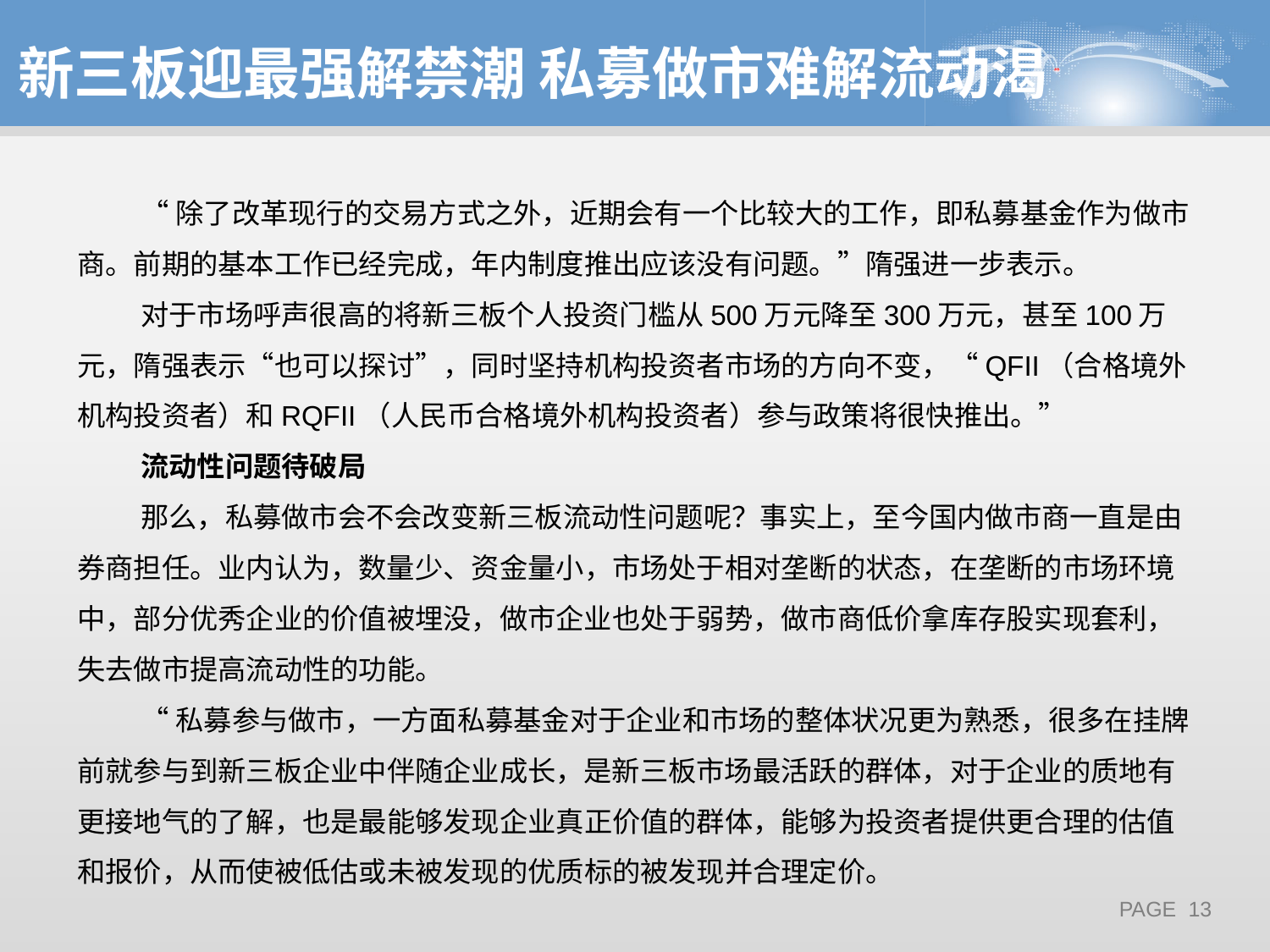

新三板迎最强解禁潮 私募做市难解流动渴
“除了改革现行的交易方式之外，近期会有一个比较大的工作，即私募基金作为做市商。前期的基本工作已经完成，年内制度推出应该没有问题。”隋强进一步表示。
对于市场呼声很高的将新三板个人投资门槛从500万元降至300万元，甚至100万元，隋强表示“也可以探讨”，同时坚持机构投资者市场的方向不变，“QFII（合格境外机构投资者）和RQFII（人民币合格境外机构投资者）参与政策将很快推出。”
流动性问题待破局
那么，私募做市会不会改变新三板流动性问题呢？事实上，至今国内做市商一直是由券商担任。业内认为，数量少、资金量小，市场处于相对垄断的状态，在垄断的市场环境中，部分优秀企业的价值被埋没，做市企业也处于弱势，做市商低价拿库存股实现套利，失去做市提高流动性的功能。
“私募参与做市，一方面私募基金对于企业和市场的整体状况更为熟悉，很多在挂牌前就参与到新三板企业中伴随企业成长，是新三板市场最活跃的群体，对于企业的质地有更接地气的了解，也是最能够发现企业真正价值的群体，能够为投资者提供更合理的估值和报价，从而使被低估或未被发现的优质标的被发现并合理定价。